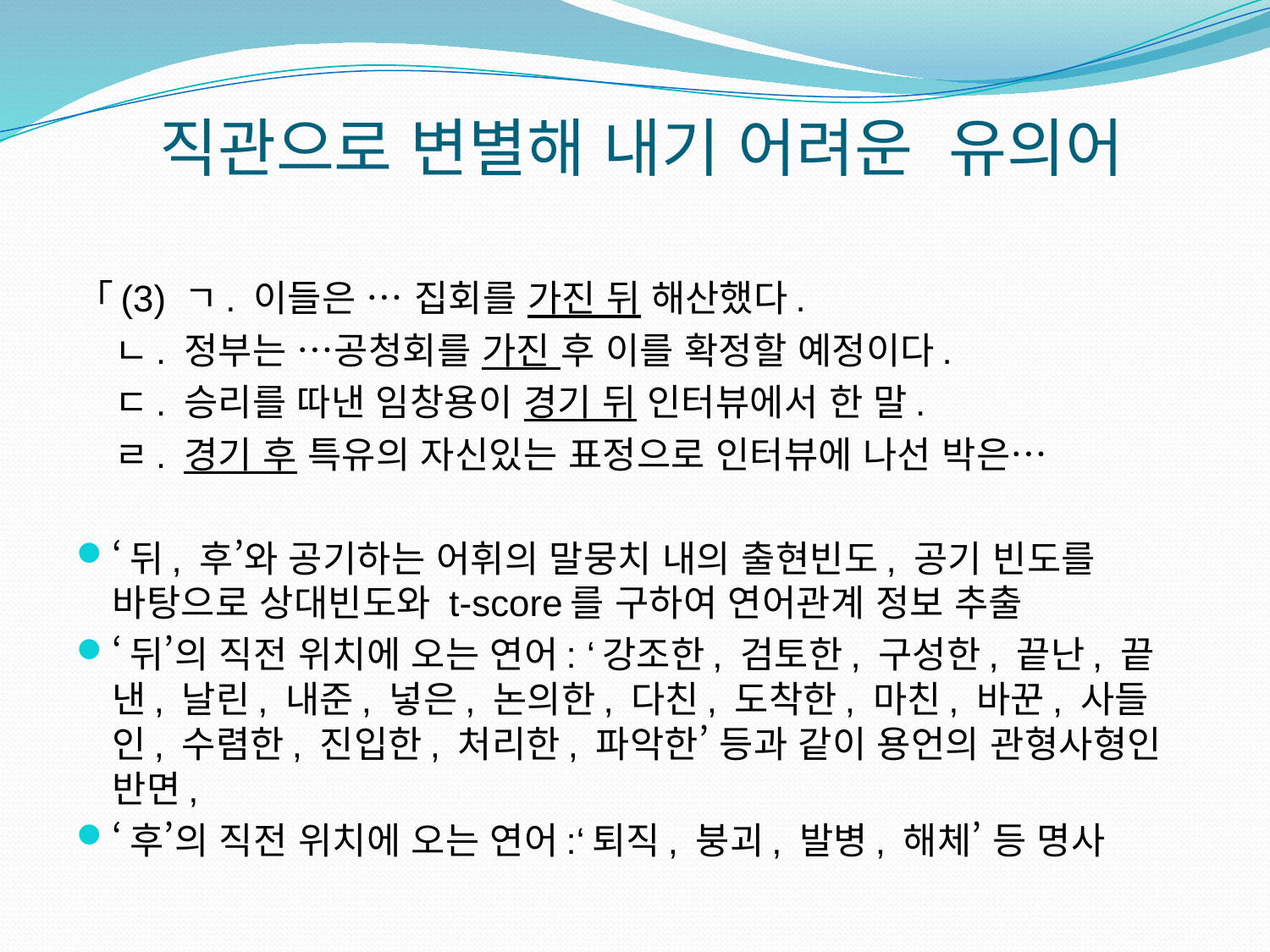

# 직관으로 변별해 내기 어려운  유의어
「(3) ㄱ. 이들은 … 집회를 가진 뒤 해산했다.
   ㄴ. 정부는 …공청회를 가진 후 이를 확정할 예정이다.
   ㄷ. 승리를 따낸 임창용이 경기 뒤 인터뷰에서 한 말.
   ㄹ. 경기 후 특유의 자신있는 표정으로 인터뷰에 나선 박은…

‘뒤, 후’와 공기하는 어휘의 말뭉치 내의 출현빈도, 공기 빈도를 바탕으로 상대빈도와 t-score를 구하여 연어관계 정보 추출
‘뒤’의 직전 위치에 오는 연어: ‘강조한, 검토한, 구성한, 끝난, 끝낸, 날린, 내준, 넣은, 논의한, 다친, 도착한, 마친, 바꾼, 사들인, 수렴한, 진입한, 처리한, 파악한’ 등과 같이 용언의 관형사형인 반면,
‘후’의 직전 위치에 오는 연어:‘퇴직, 붕괴, 발병, 해체’ 등 명사